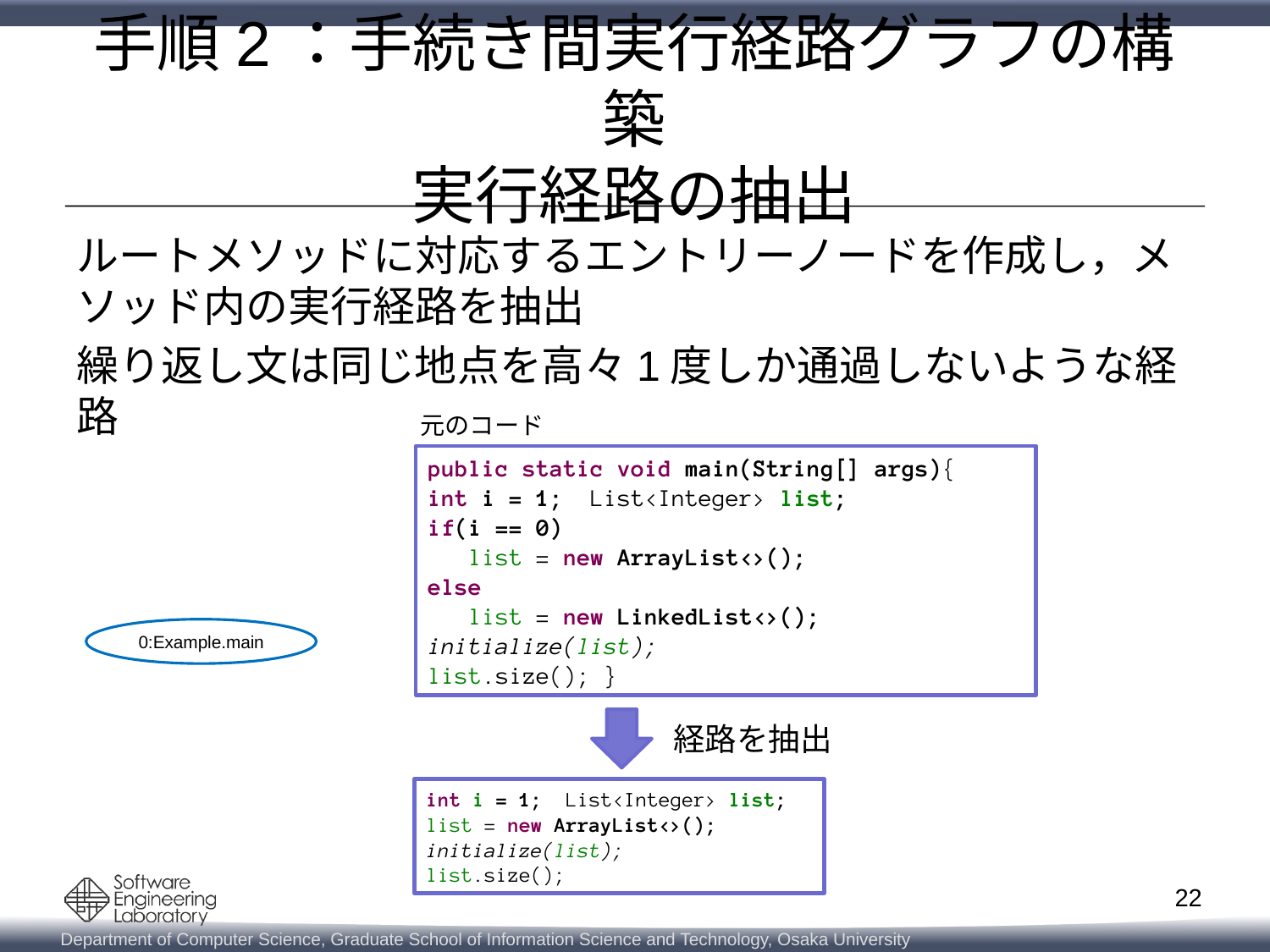

# 手順2：手続き間実行経路グラフの構築 実行経路の抽出
ルートメソッドに対応するエントリーノードを作成し，メソッド内の実行経路を抽出
繰り返し文は同じ地点を高々1度しか通過しないような経路
元のコード
public static void main(String[] args){
int i = 1;  List<Integer> list;
if(i == 0)
   list = new ArrayList<>();
else
   list = new LinkedList<>();
initialize(list);
list.size(); }
0:Example.main

経路を抽出
int i = 1;  List<Integer> list;
list = new ArrayList<>();
initialize(list);
list.size();
22